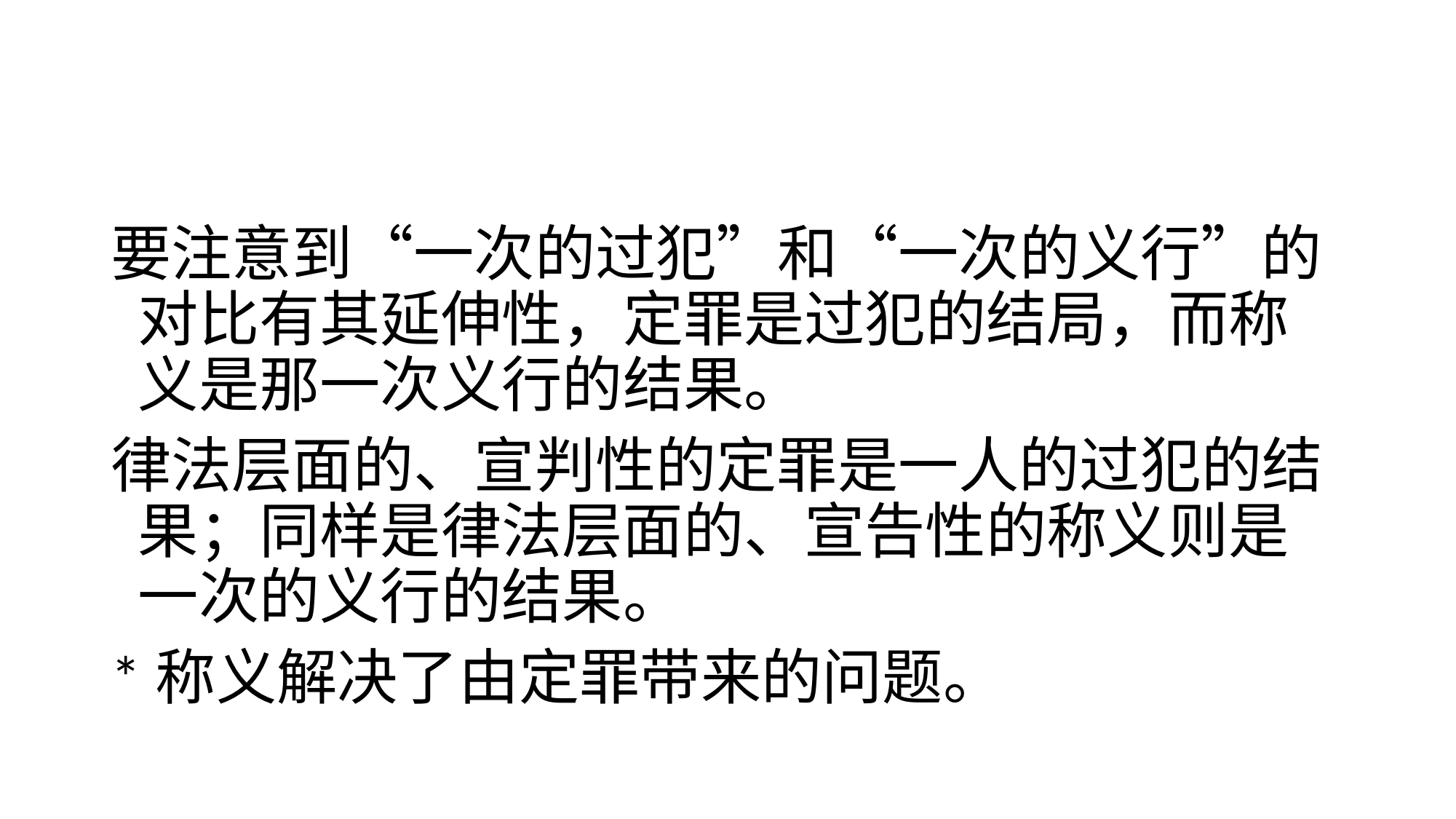

#
要注意到“一次的过犯”和“一次的义行”的对比有其延伸性，定罪是过犯的结局，而称义是那一次义行的结果。
律法层面的、宣判性的定罪是一人的过犯的结果；同样是律法层面的、宣告性的称义则是一次的义行的结果。
*称义解决了由定罪带来的问题。